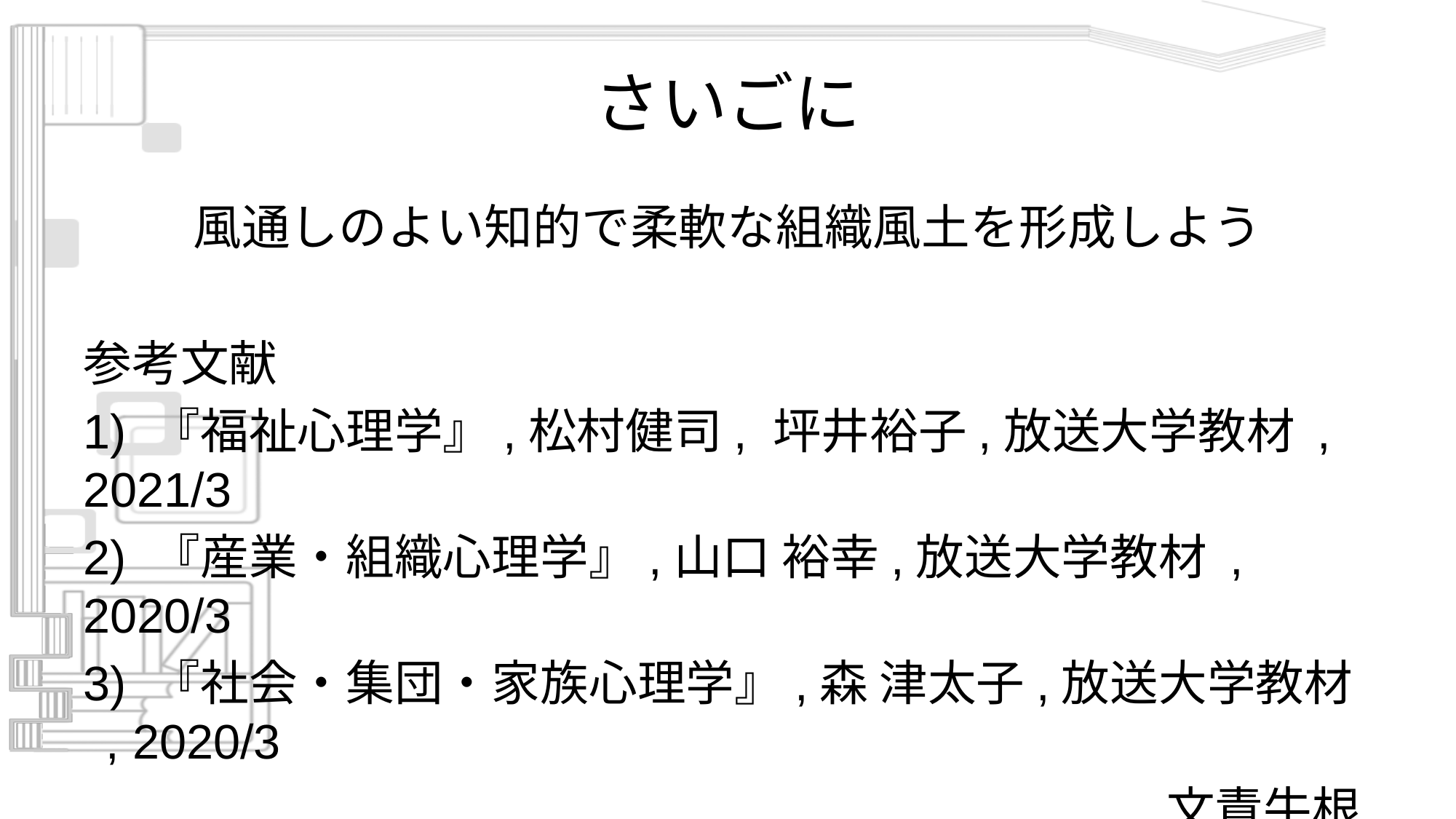

# さいごに
風通しのよい知的で柔軟な組織風土を形成しよう

参考文献
1) 『福祉心理学』,松村健司, 坪井裕子,放送大学教材 , 2021/3
2) 『産業・組織心理学』,山口 裕幸,放送大学教材 , 2020/3
3) 『社会・集団・家族心理学』,森 津太子,放送大学教材 , 2020/3
文責牛根